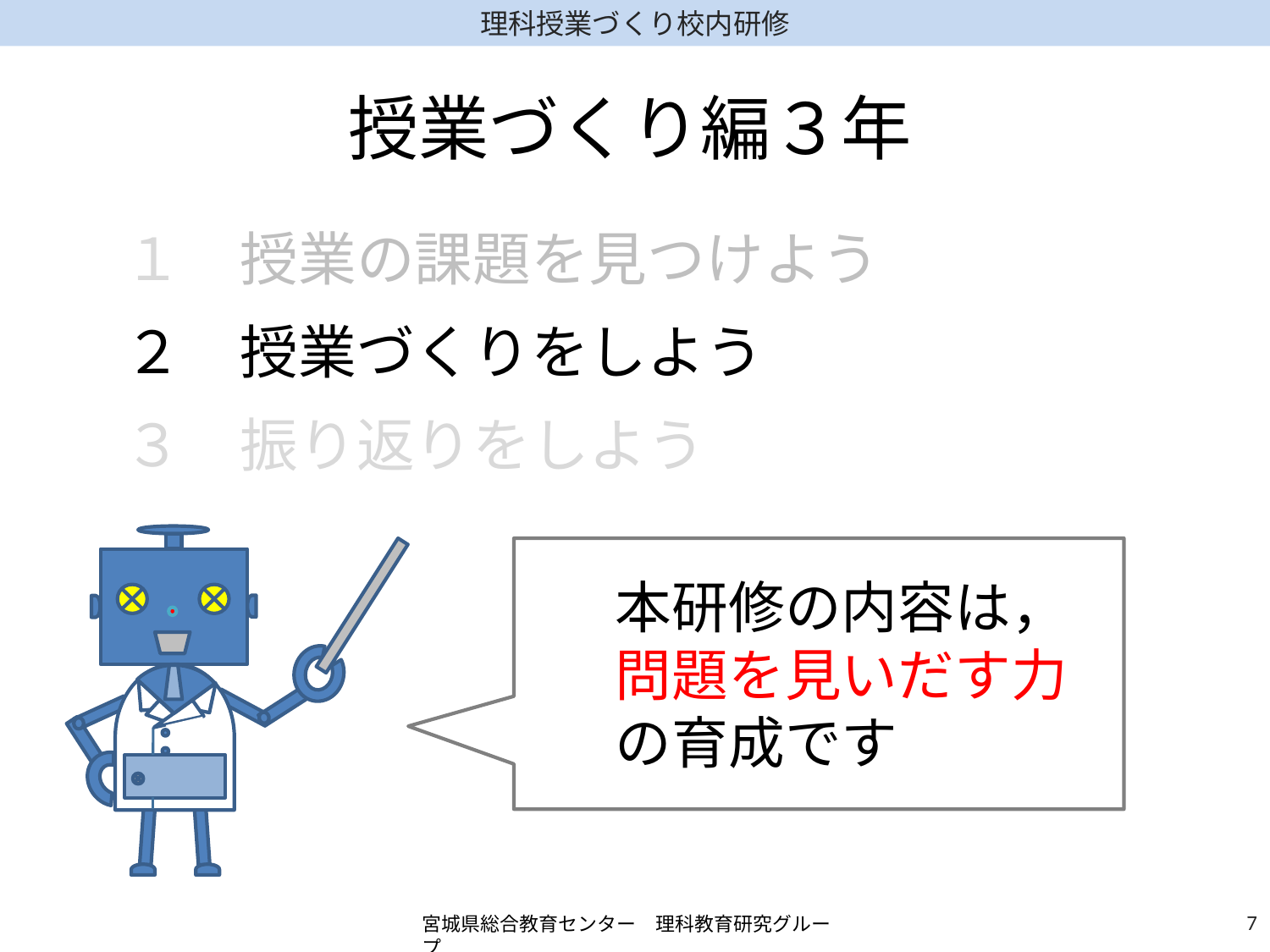

授業づくり編３年
１　授業の課題を見つけよう

２　授業づくりをしよう

３　振り返りをしよう

　本研修の内容は，
　問題を見いだす力
　の育成です
7